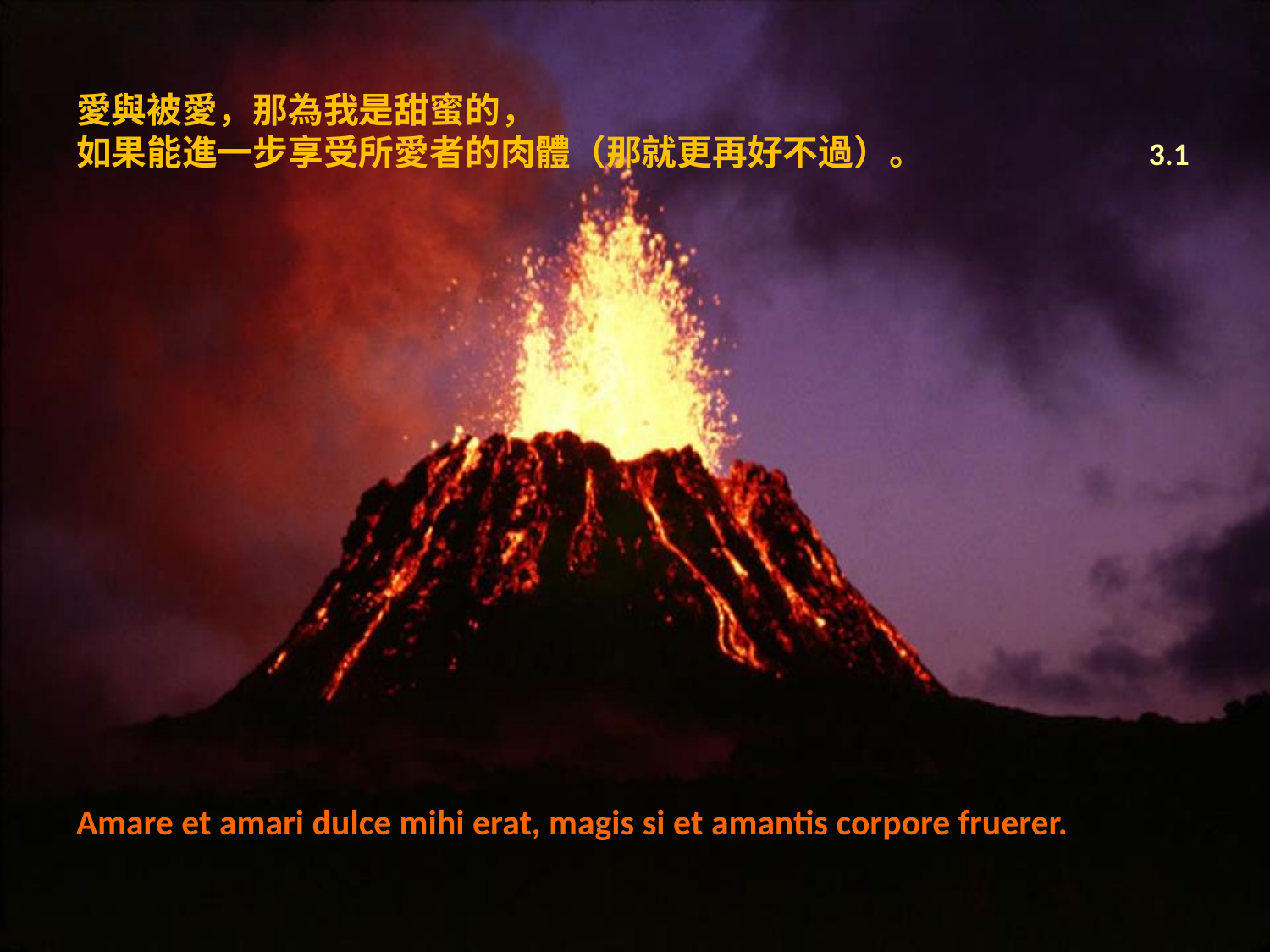

# 愛與被愛，那為我是甜蜜的， 如果能進一步享受所愛者的肉體（那就更再好不過）。		      3.1
Amare et amari dulce mihi erat, magis si et amantis corpore fruerer.